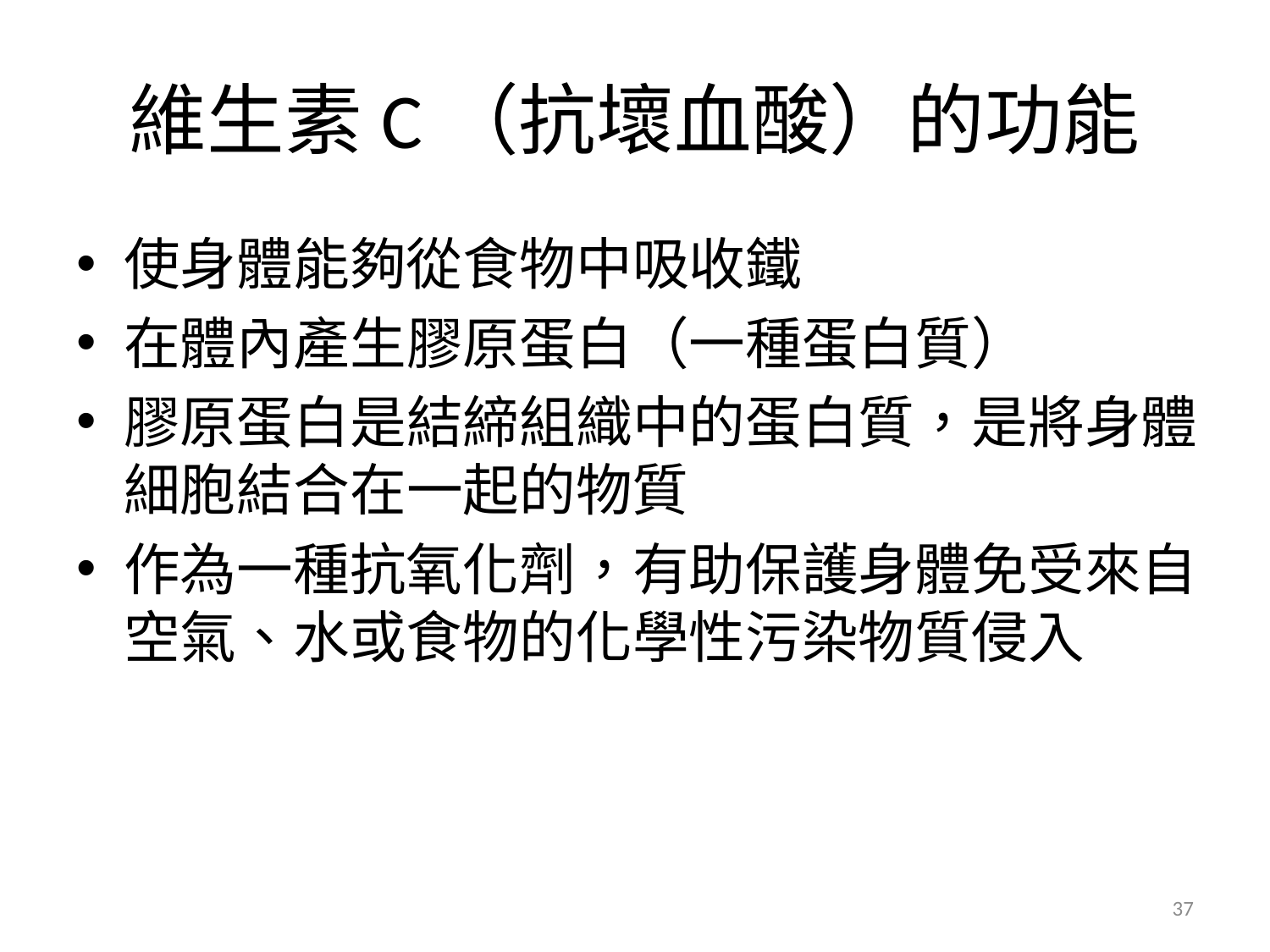

# 維生素C（抗壞血酸）的功能
使身體能夠從食物中吸收鐵
在體內產生膠原蛋白（一種蛋白質）
膠原蛋白是結締組織中的蛋白質，是將身體細胞結合在一起的物質
作為一種抗氧化劑，有助保護身體免受來自空氣、水或食物的化學性污染物質侵入
37